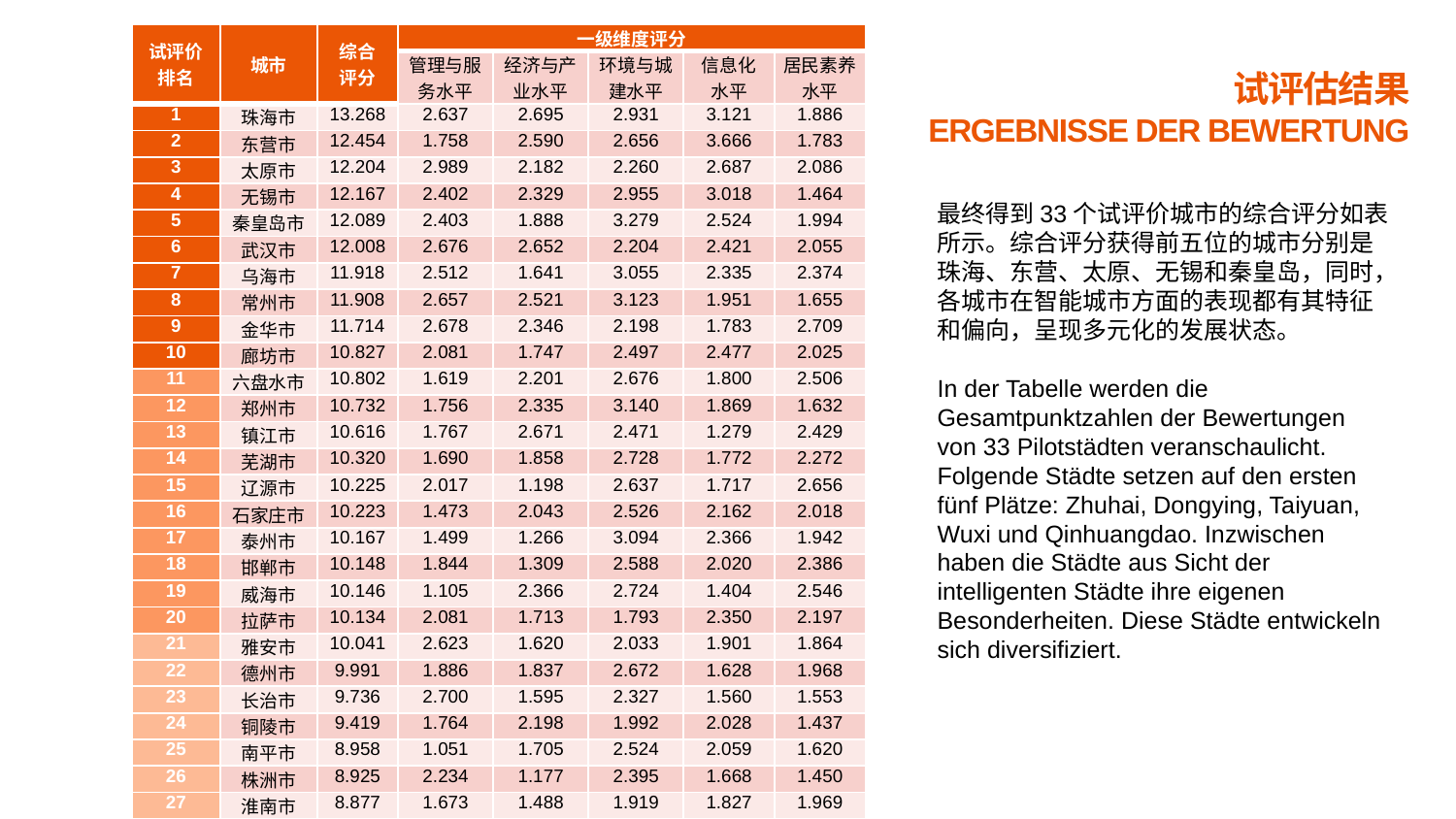

| 试评价排名 | 城市 | 综合 评分 | 一级维度评分 |  |  |  |  |
| --- | --- | --- | --- | --- | --- | --- | --- |
|  |  |  | 管理与服务水平 | 经济与产业水平 | 环境与城建水平 | 信息化 水平 | 居民素养 水平 |
| 1 | 珠海市 | 13.268 | 2.637 | 2.695 | 2.931 | 3.121 | 1.886 |
| 2 | 东营市 | 12.454 | 1.758 | 2.590 | 2.656 | 3.666 | 1.783 |
| 3 | 太原市 | 12.204 | 2.989 | 2.182 | 2.260 | 2.687 | 2.086 |
| 4 | 无锡市 | 12.167 | 2.402 | 2.329 | 2.955 | 3.018 | 1.464 |
| 5 | 秦皇岛市 | 12.089 | 2.403 | 1.888 | 3.279 | 2.524 | 1.994 |
| 6 | 武汉市 | 12.008 | 2.676 | 2.652 | 2.204 | 2.421 | 2.055 |
| 7 | 乌海市 | 11.918 | 2.512 | 1.641 | 3.055 | 2.335 | 2.374 |
| 8 | 常州市 | 11.908 | 2.657 | 2.521 | 3.123 | 1.951 | 1.655 |
| 9 | 金华市 | 11.714 | 2.678 | 2.346 | 2.198 | 1.783 | 2.709 |
| 10 | 廊坊市 | 10.827 | 2.081 | 1.747 | 2.497 | 2.477 | 2.025 |
| 11 | 六盘水市 | 10.802 | 1.619 | 2.201 | 2.676 | 1.800 | 2.506 |
| 12 | 郑州市 | 10.732 | 1.756 | 2.335 | 3.140 | 1.869 | 1.632 |
| 13 | 镇江市 | 10.616 | 1.767 | 2.671 | 2.471 | 1.279 | 2.429 |
| 14 | 芜湖市 | 10.320 | 1.690 | 1.858 | 2.728 | 1.772 | 2.272 |
| 15 | 辽源市 | 10.225 | 2.017 | 1.198 | 2.637 | 1.717 | 2.656 |
| 16 | 石家庄市 | 10.223 | 1.473 | 2.043 | 2.526 | 2.162 | 2.018 |
| 17 | 泰州市 | 10.167 | 1.499 | 1.266 | 3.094 | 2.366 | 1.942 |
| 18 | 邯郸市 | 10.148 | 1.844 | 1.309 | 2.588 | 2.020 | 2.386 |
| 19 | 威海市 | 10.146 | 1.105 | 2.366 | 2.724 | 1.404 | 2.546 |
| 20 | 拉萨市 | 10.134 | 2.081 | 1.713 | 1.793 | 2.350 | 2.197 |
| 21 | 雅安市 | 10.041 | 2.623 | 1.620 | 2.033 | 1.901 | 1.864 |
| 22 | 德州市 | 9.991 | 1.886 | 1.837 | 2.672 | 1.628 | 1.968 |
| 23 | 长治市 | 9.736 | 2.700 | 1.595 | 2.327 | 1.560 | 1.553 |
| 24 | 铜陵市 | 9.419 | 1.764 | 2.198 | 1.992 | 2.028 | 1.437 |
| 25 | 南平市 | 8.958 | 1.051 | 1.705 | 2.524 | 2.059 | 1.620 |
| 26 | 株洲市 | 8.925 | 2.234 | 1.177 | 2.395 | 1.668 | 1.450 |
| 27 | 淮南市 | 8.877 | 1.673 | 1.488 | 1.919 | 1.827 | 1.969 |
| 28 | 温州市 | 8.797 | 1.592 | 1.781 | 1.548 | 1.823 | 2.054 |
| 29 | 蚌埠市 | 8.612 | 1.620 | 1.420 | 1.989 | 1.526 | 2.057 |
| 30 | 咸阳市 | 8.480 | 0.917 | 1.627 | 1.502 | 2.438 | 1.995 |
| 31 | 萍乡市 | 8.297 | 1.311 | 1.581 | 2.153 | 1.615 | 1.637 |
| 32 | 鹤壁市 | 7.878 | 1.103 | 1.636 | 1.550 | 1.483 | 2.106 |
| 33 | 漯河市 | 7.788 | 2.050 | 1.598 | 1.317 | 1.211 | 1.611 |
试评估结果
Ergebnisse der Bewertung

最终得到33个试评价城市的综合评分如表所示。综合评分获得前五位的城市分别是珠海、东营、太原、无锡和秦皇岛，同时，各城市在智能城市方面的表现都有其特征和偏向，呈现多元化的发展状态。

In der Tabelle werden die Gesamtpunktzahlen der Bewertungen von 33 Pilotstädten veranschaulicht. Folgende Städte setzen auf den ersten fünf Plätze: Zhuhai, Dongying, Taiyuan, Wuxi und Qinhuangdao. Inzwischen haben die Städte aus Sicht der intelligenten Städte ihre eigenen Besonderheiten. Diese Städte entwickeln sich diversifiziert.